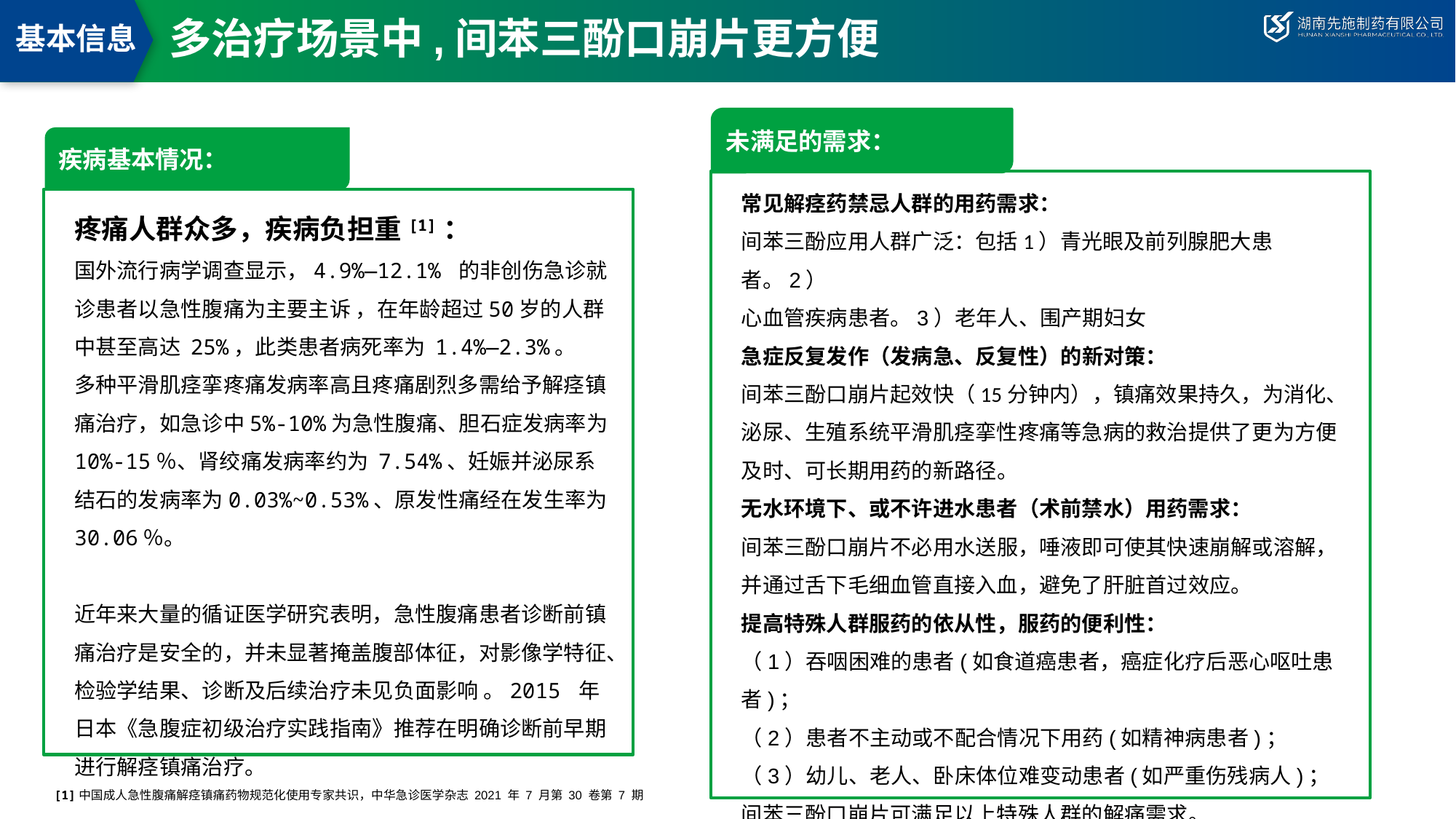

# 多治疗场景中,间苯三酚口崩片更方便
基本信息
未满足的需求：

常见解痉药禁忌人群的用药需求：
间苯三酚应用人群广泛：包括1）青光眼及前列腺肥大患者。2）
心血管疾病患者。3）老年人、围产期妇女
急症反复发作（发病急、反复性）的新对策：
间苯三酚口崩片起效快（15分钟内），镇痛效果持久，为消化、泌尿、生殖系统平滑肌痉挛性疼痛等急病的救治提供了更为方便及时、可长期用药的新路径。
无水环境下、或不许进水患者（术前禁水）用药需求：
间苯三酚口崩片不必用水送服，唾液即可使其快速崩解或溶解，并通过舌下毛细血管直接入血，避免了肝脏首过效应。
提高特殊人群服药的依从性，服药的便利性：
（1）吞咽困难的患者(如食道癌患者，癌症化疗后恶心呕吐患者)；
（2）患者不主动或不配合情况下用药(如精神病患者)；
（3）幼儿、老人、卧床体位难变动患者(如严重伤残病人)；
间苯三酚口崩片可满足以上特殊人群的解痛需求。

疾病基本情况：

疼痛人群众多，疾病负担重[1]：
国外流行病学调查显示，4.9%—12.1% 的非创伤急诊就诊患者以急性腹痛为主要主诉 ，在年龄超过50岁的人群中甚至高达 25%，此类患者病死率为 1.4%—2.3%。
多种平滑肌痉挛疼痛发病率高且疼痛剧烈多需给予解痉镇痛治疗，如急诊中5%-10%为急性腹痛、胆石症发病率为10%-15％、肾绞痛发病率约为 7.54%、妊娠并泌尿系结石的发病率为0.03%~0.53%、原发性痛经在发生率为30.06％。

近年来大量的循证医学研究表明，急性腹痛患者诊断前镇痛治疗是安全的，并未显著掩盖腹部体征，对影像学特征、检验学结果、诊断及后续治疗未见负面影响 。2015 年日本《急腹症初级治疗实践指南》推荐在明确诊断前早期进行解痉镇痛治疗。

[1]中国成人急性腹痛解痉镇痛药物规范化使用专家共识，中华急诊医学杂志 2021 年 7 月第 30 卷第 7 期